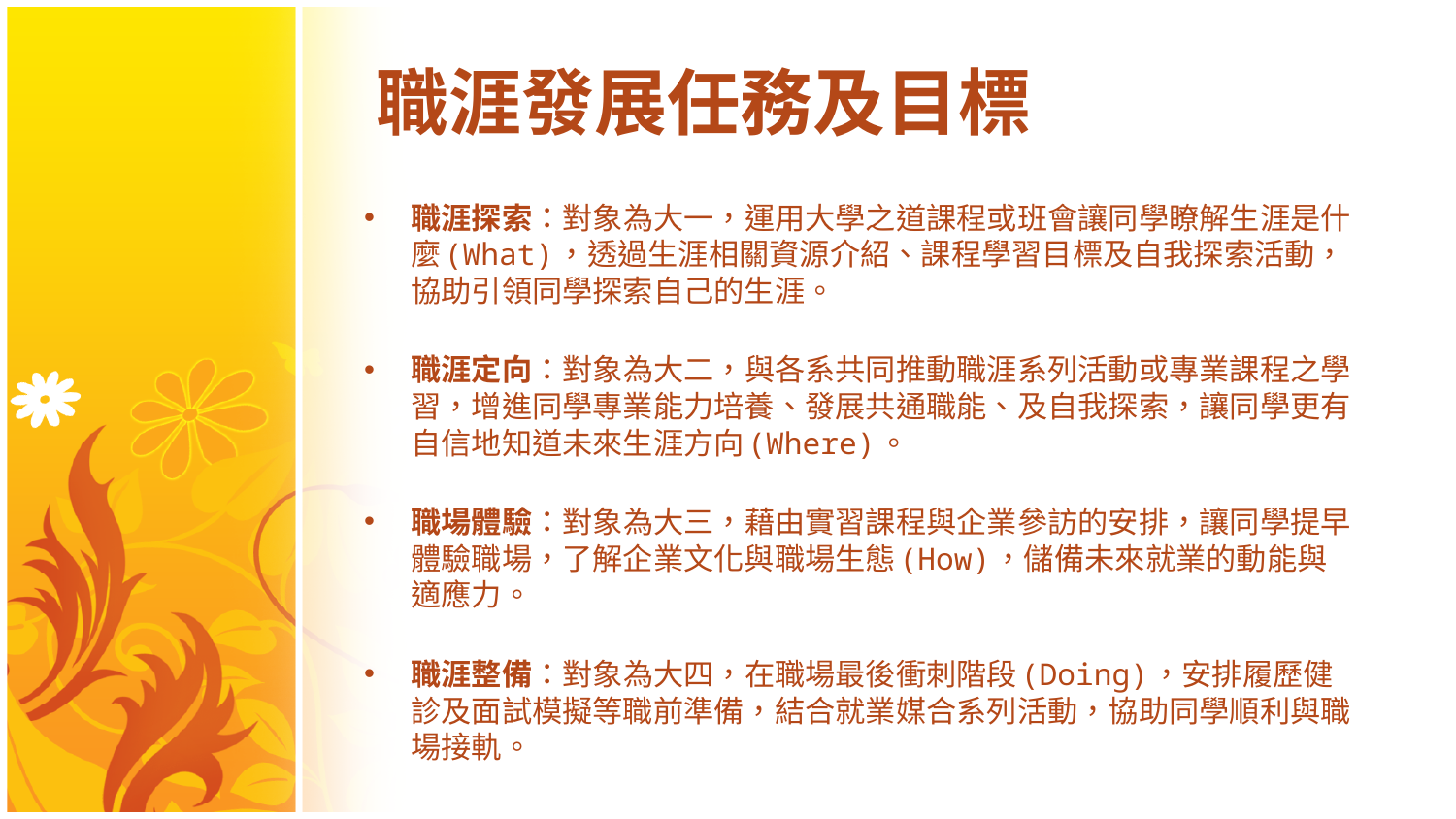

# 職涯發展任務及目標
職涯探索：對象為大一，運用大學之道課程或班會讓同學瞭解生涯是什麼(What)，透過生涯相關資源介紹、課程學習目標及自我探索活動，協助引領同學探索自己的生涯。
職涯定向：對象為大二，與各系共同推動職涯系列活動或專業課程之學習，增進同學專業能力培養、發展共通職能、及自我探索，讓同學更有自信地知道未來生涯方向(Where)。
職場體驗：對象為大三，藉由實習課程與企業參訪的安排，讓同學提早體驗職場，了解企業文化與職場生態(How)，儲備未來就業的動能與適應力。
職涯整備：對象為大四，在職場最後衝刺階段(Doing)，安排履歷健診及面試模擬等職前準備，結合就業媒合系列活動，協助同學順利與職場接軌。